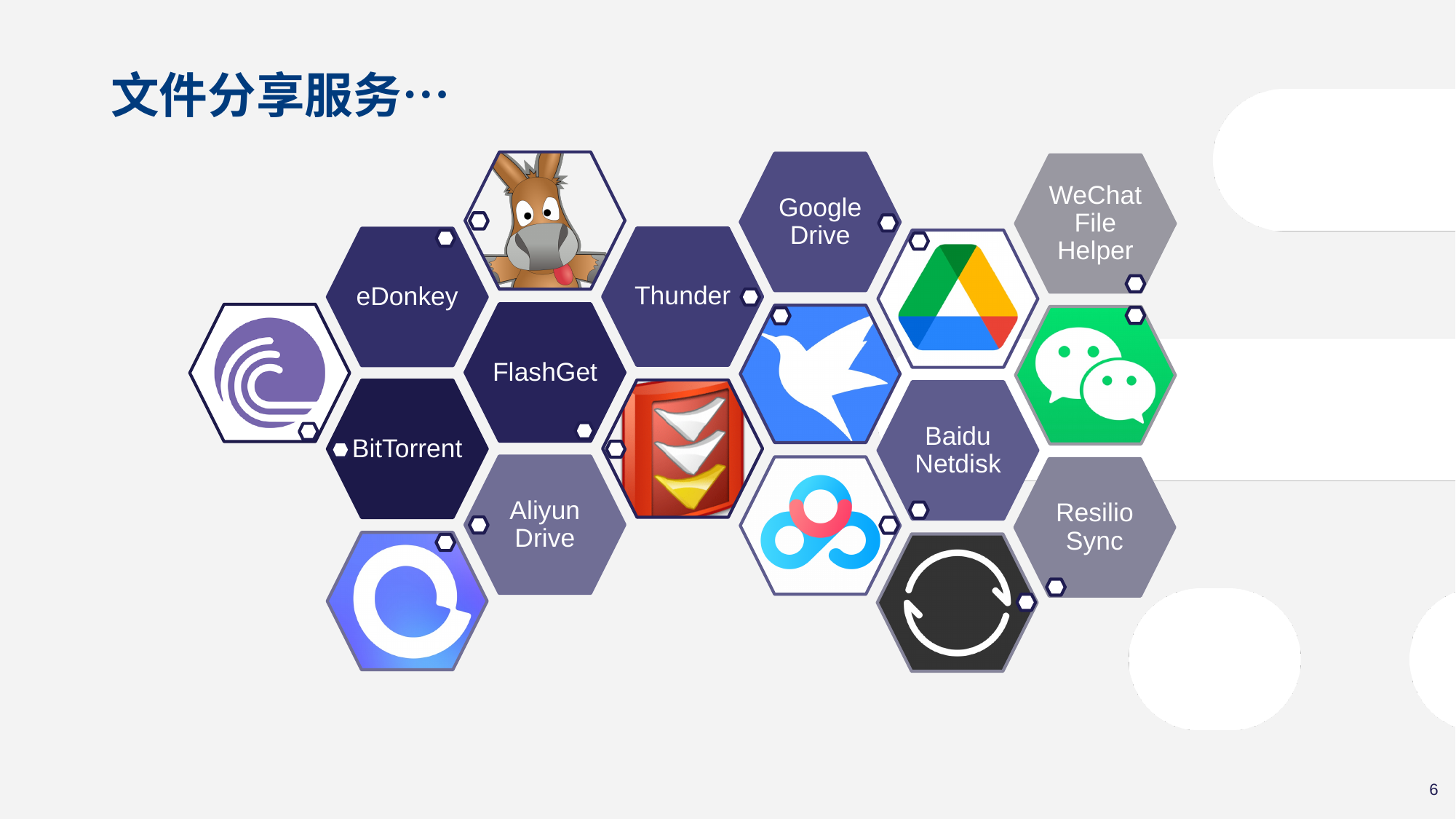

# 文件分享服务…
BitTorrent
FlashGet
eDonkey
Thunder
Google Drive
Baidu Netdisk
Aliyun Drive
Resilio Sync
WeChat File Helper
6